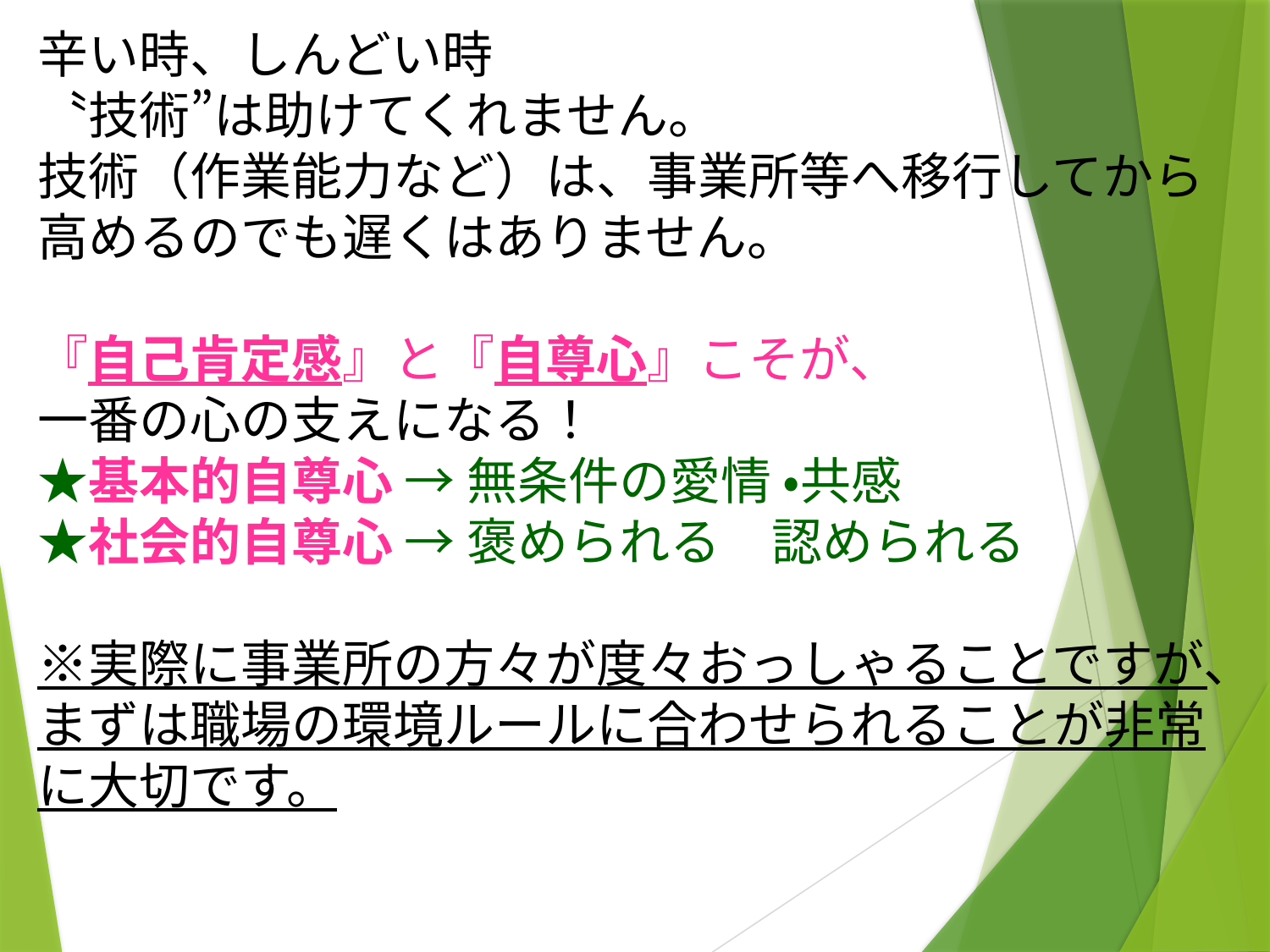

# 辛い時、しんどい時 〝技術”は助けてくれません。 技術（作業能力など）は、事業所等へ移行してから高めるのでも遅くはありません。 『自己肯定感』と『自尊心』こそが、 一番の心の支えになる！ ★基本的自尊心 → 無条件の愛情 ・共感 ★社会的自尊心 → 褒められる　認められる ※実際に事業所の方々が度々おっしゃることですが、まずは職場の環境ルールに合わせられることが非常に大切です。